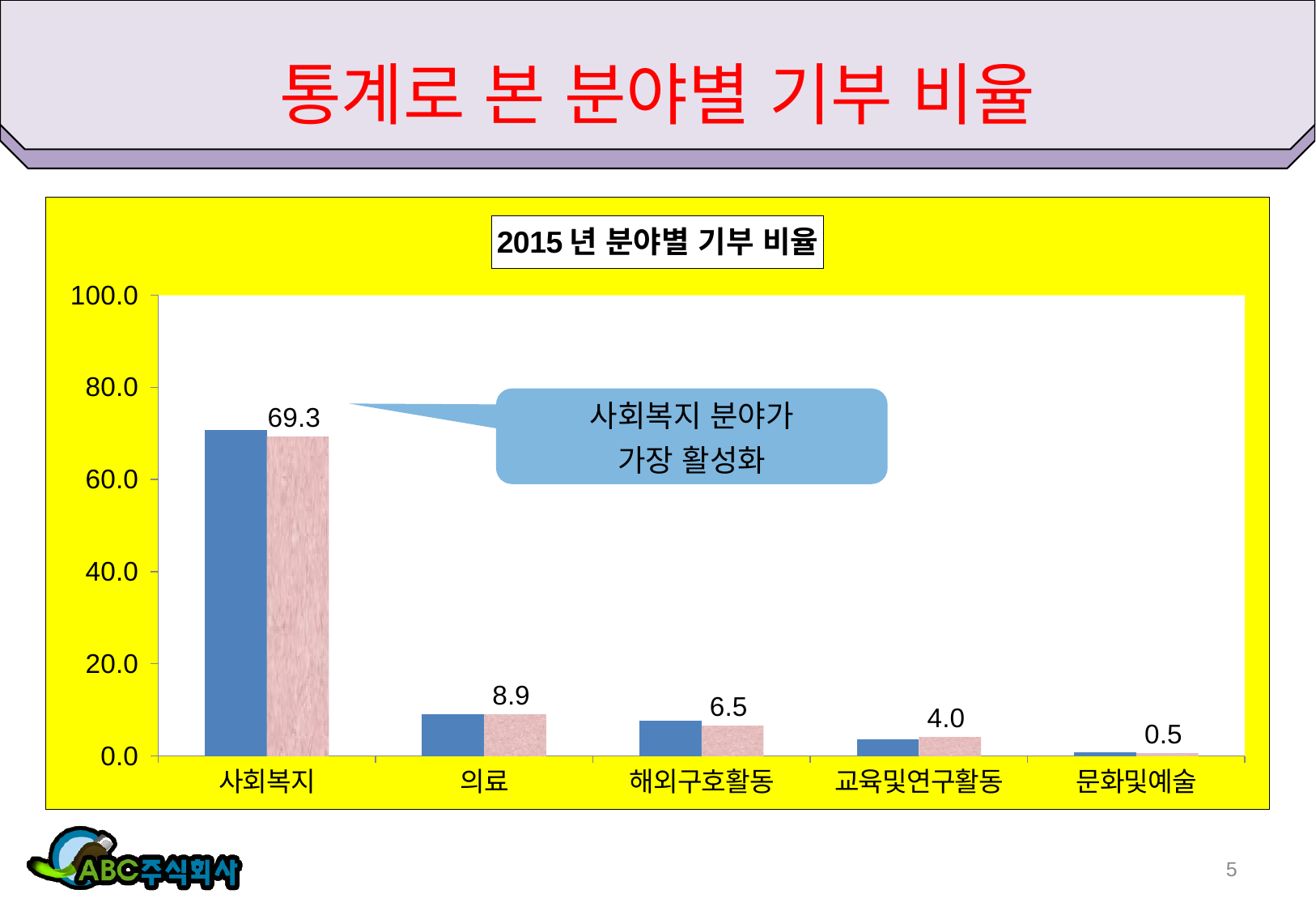

# 통계로 본 분야별 기부 비율

### Chart: 2015년 분야별 기부 비율

| Category | 남자 | 여자 |
|---|---|---|
| 사회복지 | 70.8 | 69.3 |
| 의료 | 9.0 | 8.9 |
| 해외구호활동 | 7.6 | 6.5 |
| 교육및연구활동 | 3.6 | 4.0 |
| 문화및예술 | 0.8 | 0.5 |
5